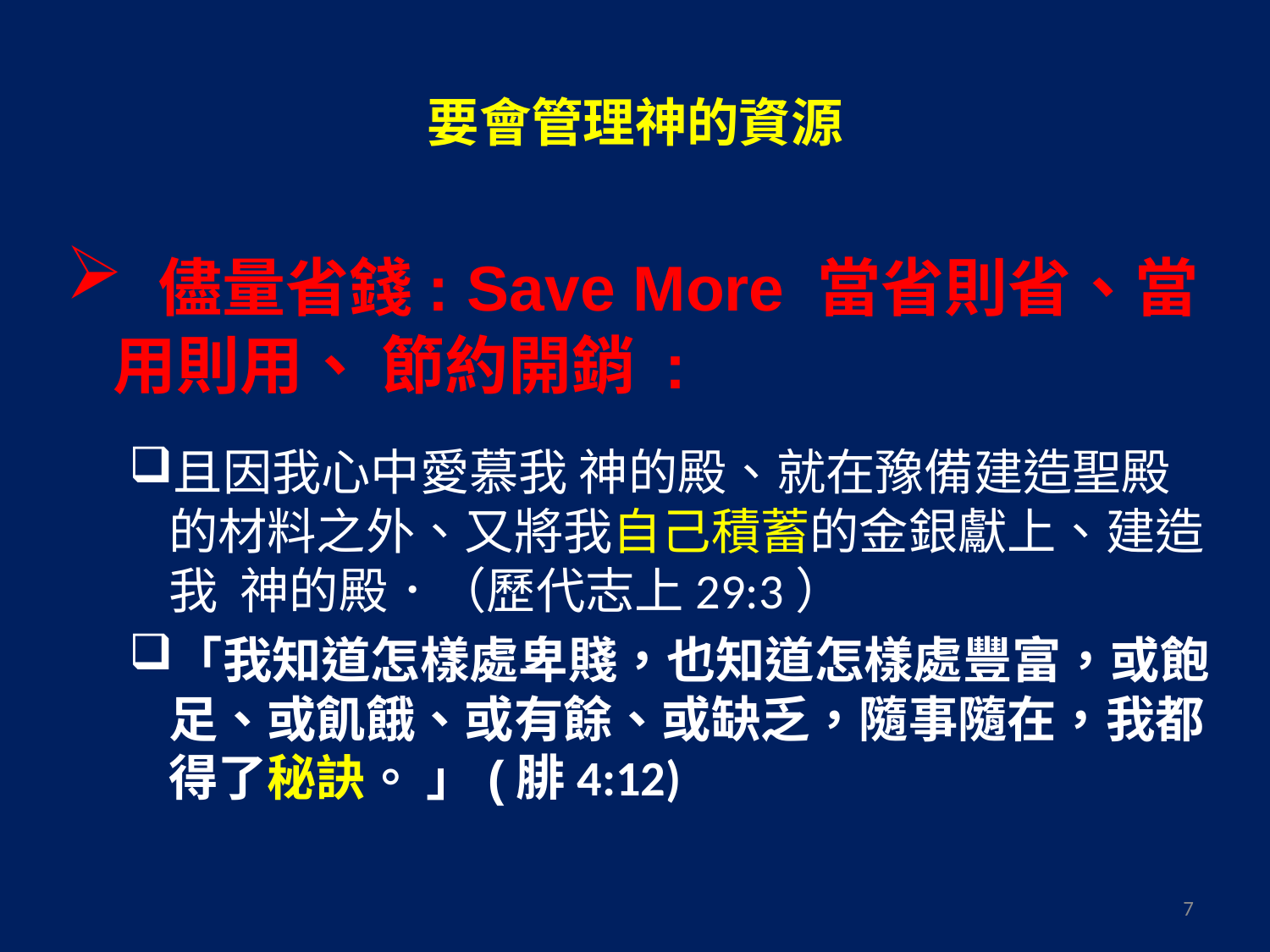

# 要會管理神的資源

 儘量省錢: Save More 當省則省、當用則用、 節約開銷 :

且因我心中愛慕我 神的殿、就在豫備建造聖殿的材料之外、又將我自己積蓄的金銀獻上、建造我  神的殿．（歷代志上29:3）
「我知道怎樣處卑賤，也知道怎樣處豐富，或飽足、或飢餓、或有餘、或缺乏，隨事隨在，我都得了秘訣。 」(腓4:12)

7